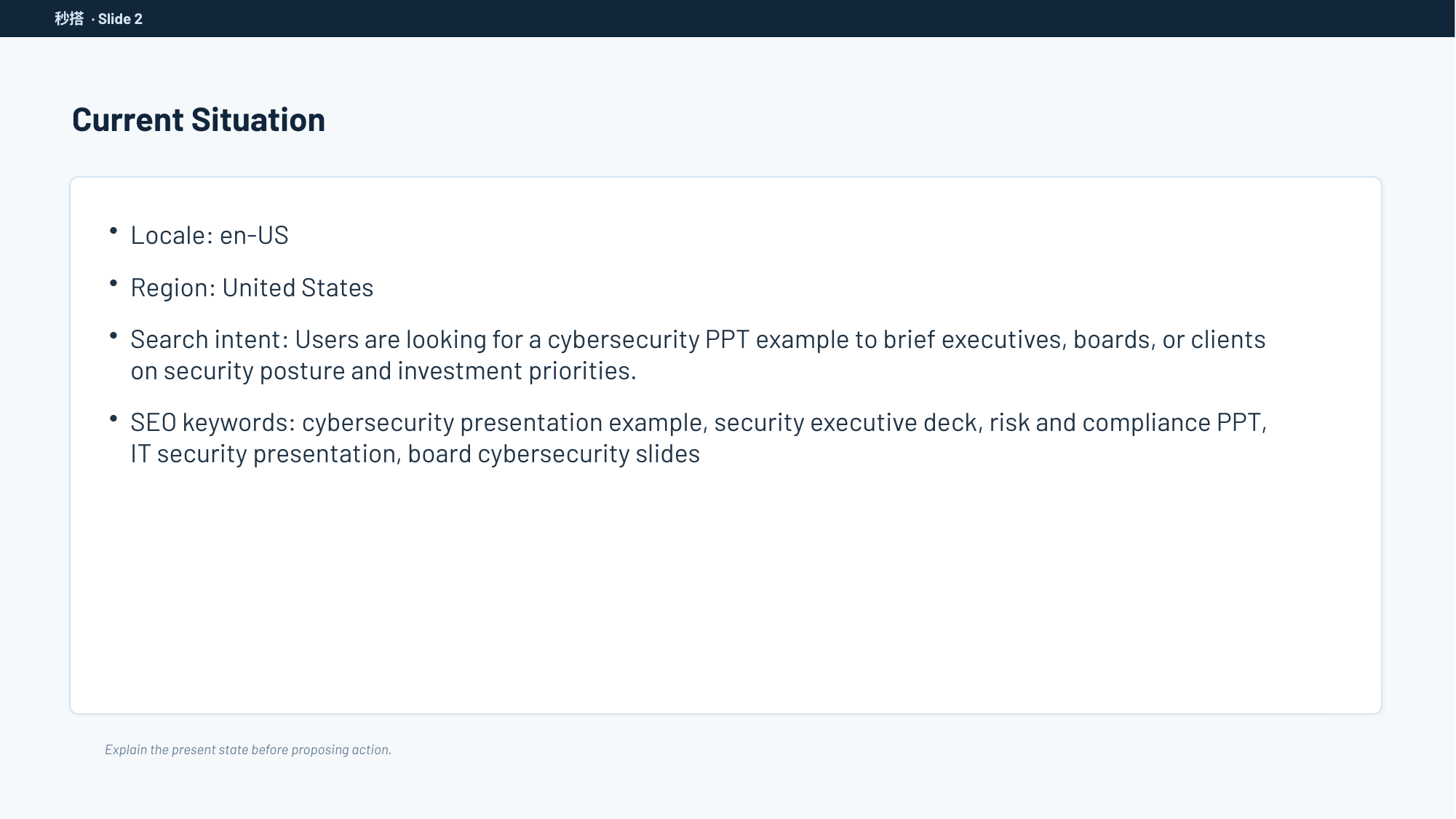

秒搭 · Slide 2
Current Situation

Locale: en-US
Region: United States
Search intent: Users are looking for a cybersecurity PPT example to brief executives, boards, or clients on security posture and investment priorities.
SEO keywords: cybersecurity presentation example, security executive deck, risk and compliance PPT, IT security presentation, board cybersecurity slides
Explain the present state before proposing action.